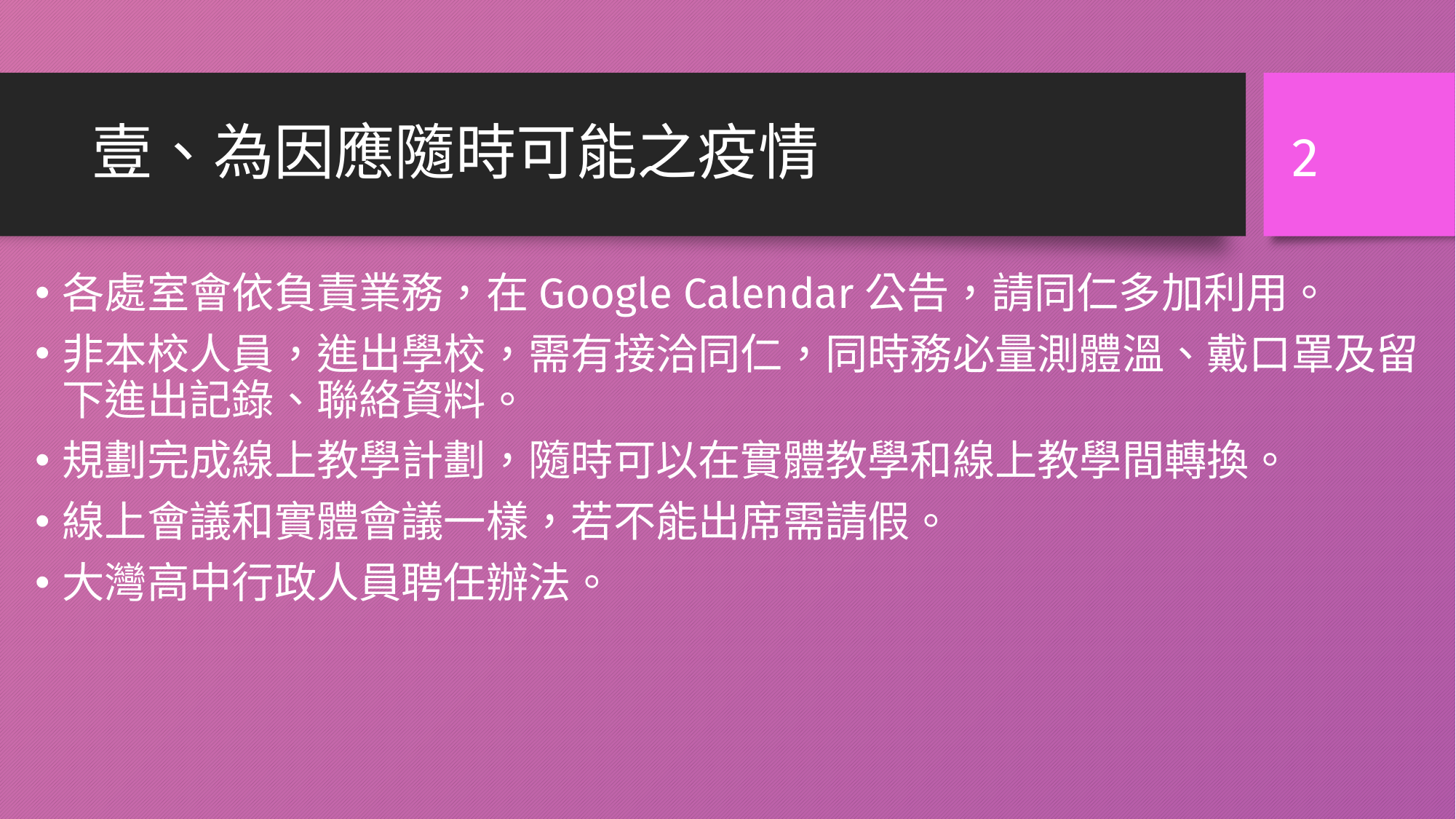

2
# 壹、為因應隨時可能之疫情
各處室會依負責業務，在Google Calendar公告，請同仁多加利用。
非本校人員，進出學校，需有接洽同仁，同時務必量測體溫、戴口罩及留下進出記錄、聯絡資料。
規劃完成線上教學計劃，隨時可以在實體教學和線上教學間轉換。
線上會議和實體會議一樣，若不能出席需請假。
大灣高中行政人員聘任辦法。